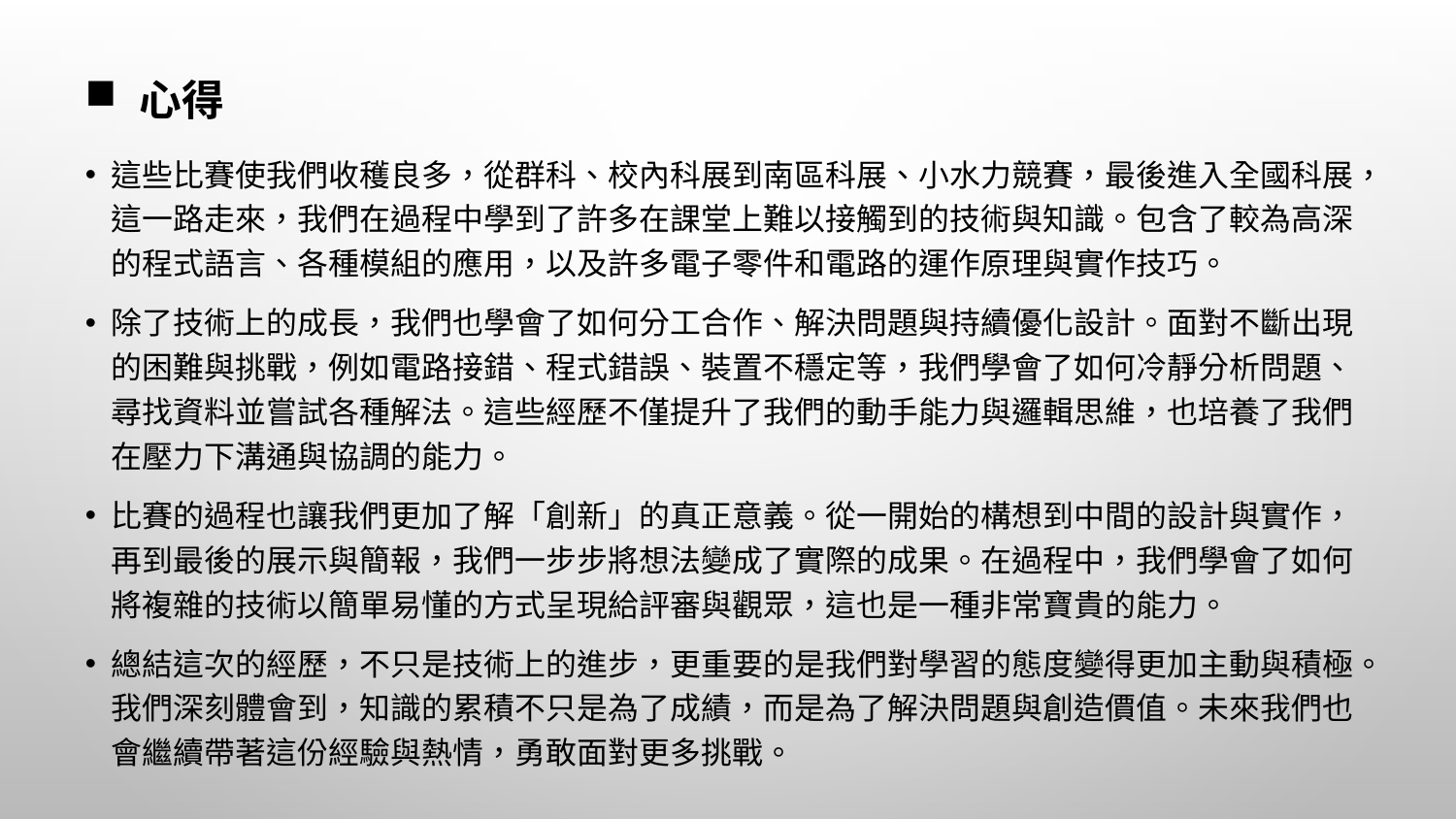

心得
這些比賽使我們收穫良多，從群科、校內科展到南區科展、小水力競賽，最後進入全國科展，這一路走來，我們在過程中學到了許多在課堂上難以接觸到的技術與知識。包含了較為高深的程式語言、各種模組的應用，以及許多電子零件和電路的運作原理與實作技巧。
除了技術上的成長，我們也學會了如何分工合作、解決問題與持續優化設計。面對不斷出現的困難與挑戰，例如電路接錯、程式錯誤、裝置不穩定等，我們學會了如何冷靜分析問題、尋找資料並嘗試各種解法。這些經歷不僅提升了我們的動手能力與邏輯思維，也培養了我們在壓力下溝通與協調的能力。
比賽的過程也讓我們更加了解「創新」的真正意義。從一開始的構想到中間的設計與實作，再到最後的展示與簡報，我們一步步將想法變成了實際的成果。在過程中，我們學會了如何將複雜的技術以簡單易懂的方式呈現給評審與觀眾，這也是一種非常寶貴的能力。
總結這次的經歷，不只是技術上的進步，更重要的是我們對學習的態度變得更加主動與積極。我們深刻體會到，知識的累積不只是為了成績，而是為了解決問題與創造價值。未來我們也會繼續帶著這份經驗與熱情，勇敢面對更多挑戰。